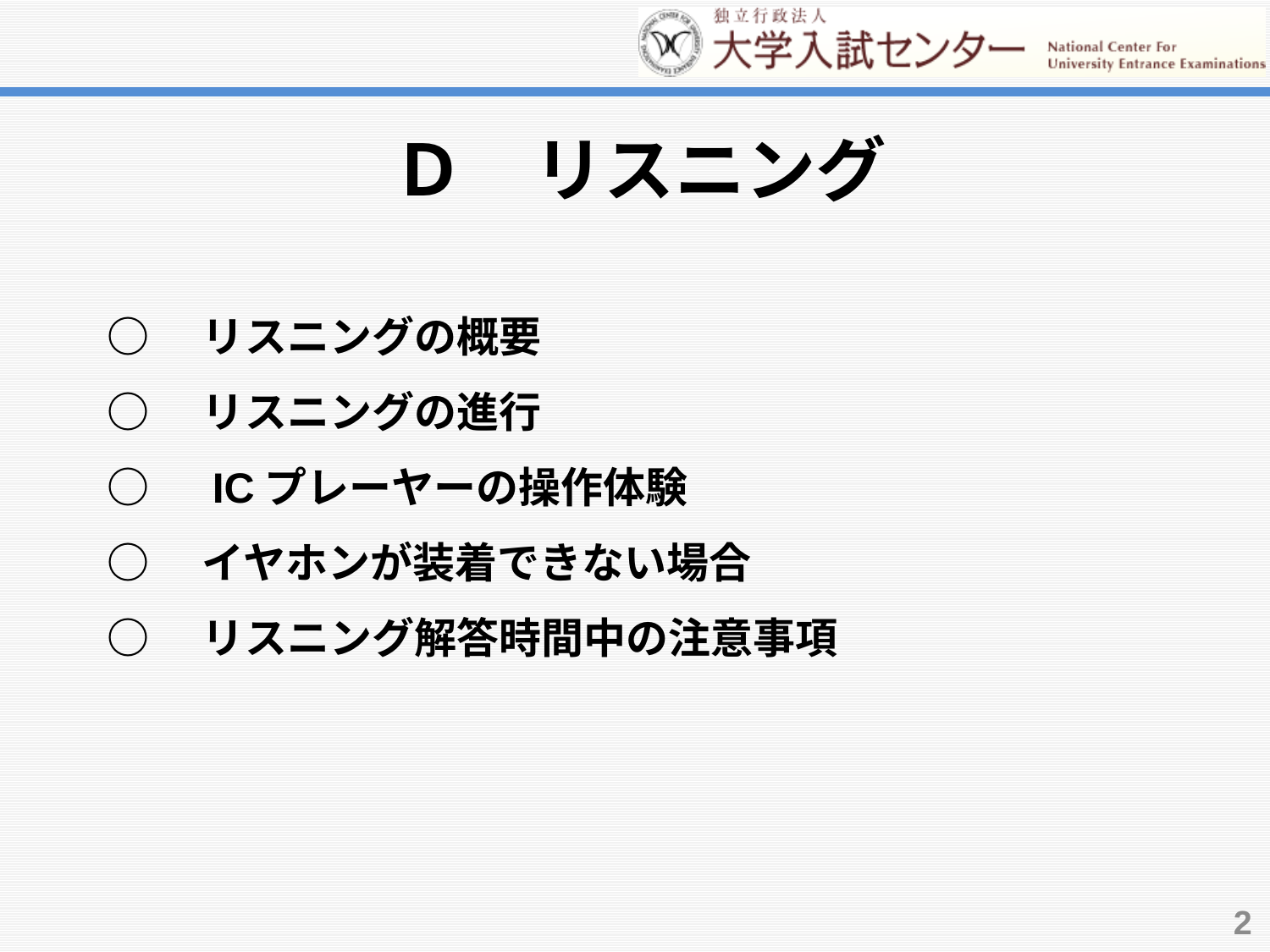

Ｄ　リスニング

○　リスニングの概要
○　リスニングの進行
○　ICプレーヤーの操作体験
○　イヤホンが装着できない場合
○　リスニング解答時間中の注意事項
2